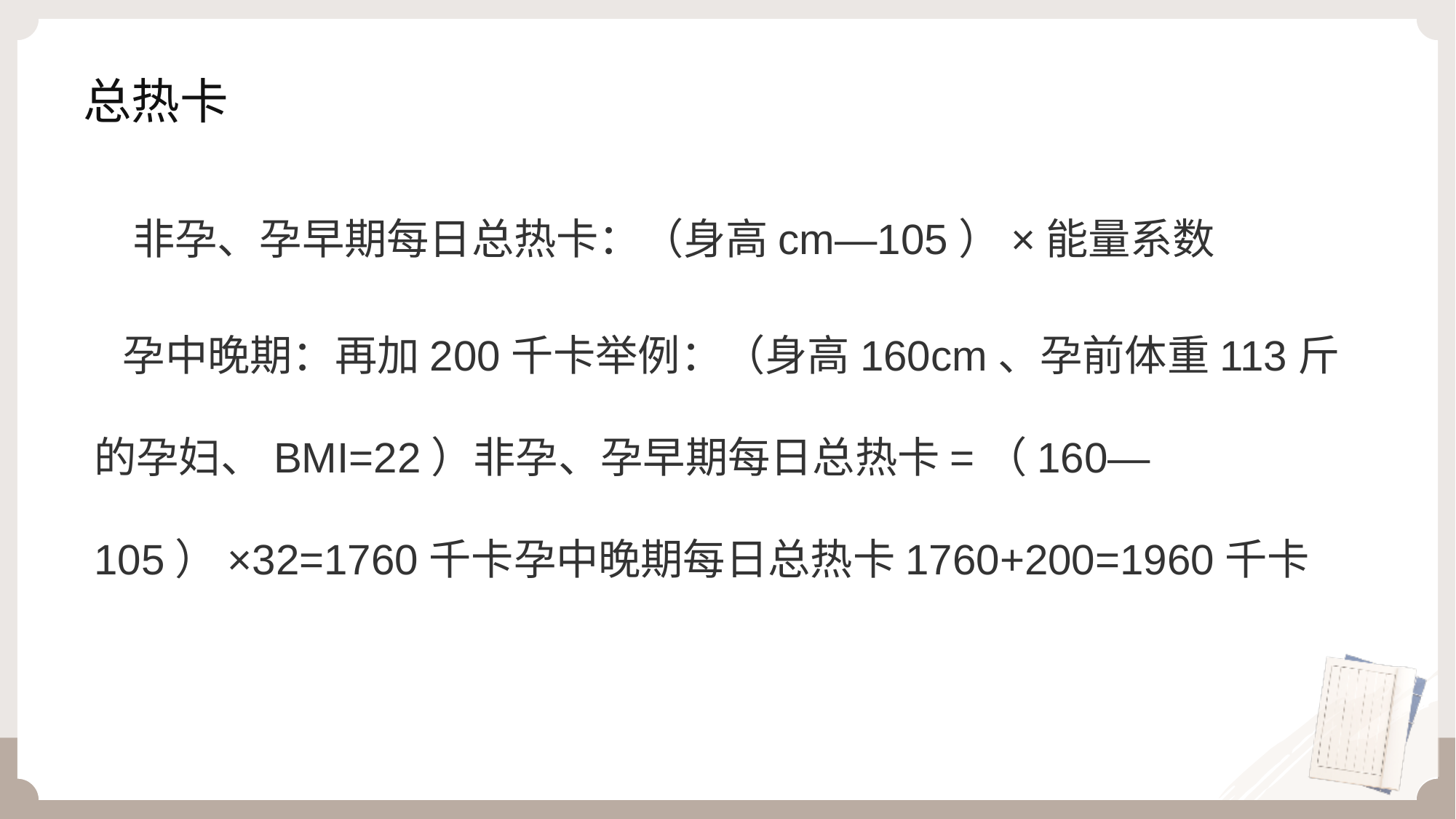

# 总热卡
   非孕、孕早期每日总热卡：（身高cm—105）×能量系数
  孕中晚期：再加200千卡举例：（身高160cm、孕前体重113斤的孕妇、BMI=22）非孕、孕早期每日总热卡=（160—105）×32=1760千卡孕中晚期每日总热卡1760+200=1960千卡